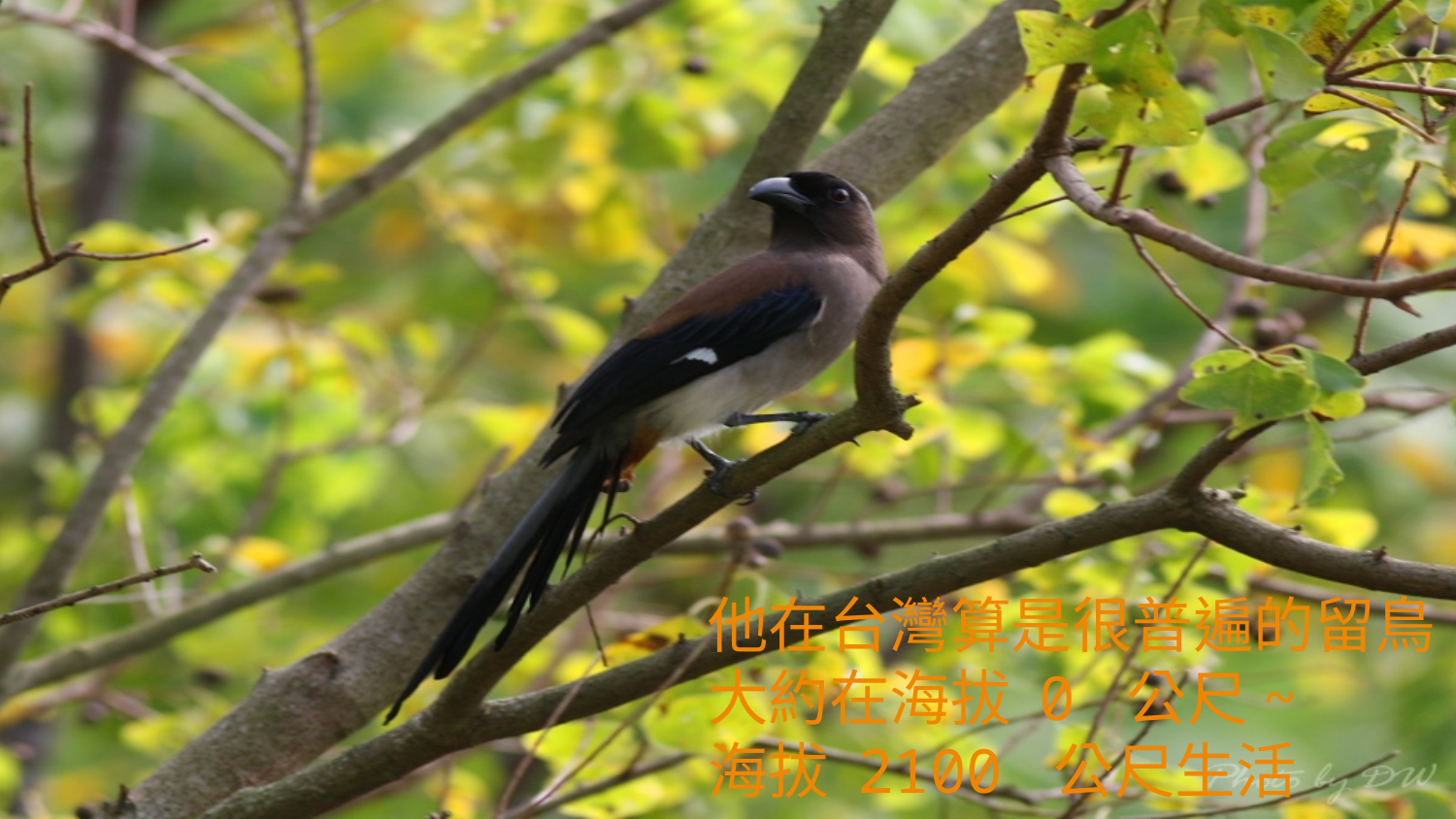

他在台灣算是很普遍的留鳥
大約在海拔 0 公尺~
海拔 2100 公尺生活